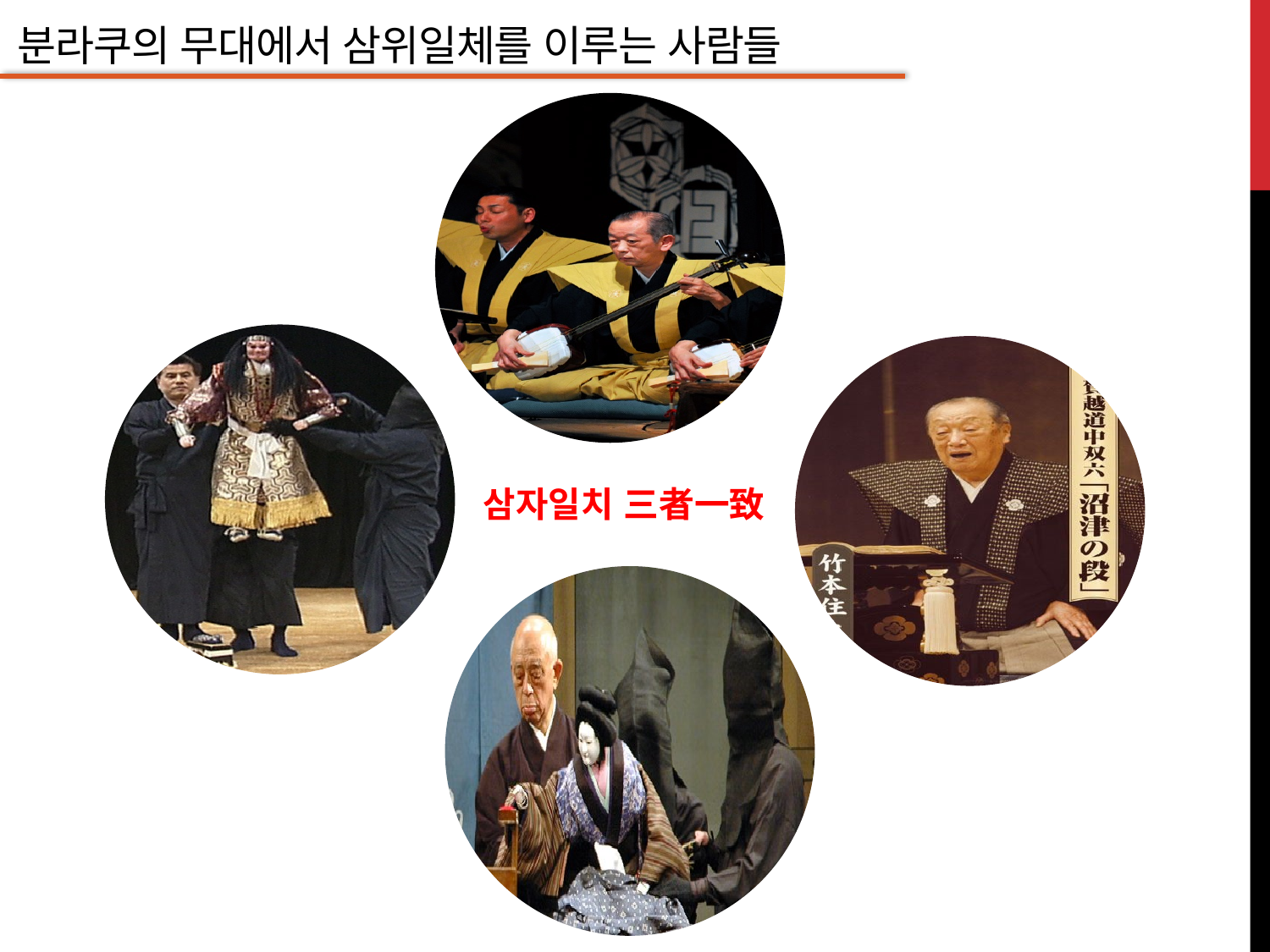

# 분라쿠의 무대에서 삼위일체를 이루는 사람들

삼자일치 三者一致